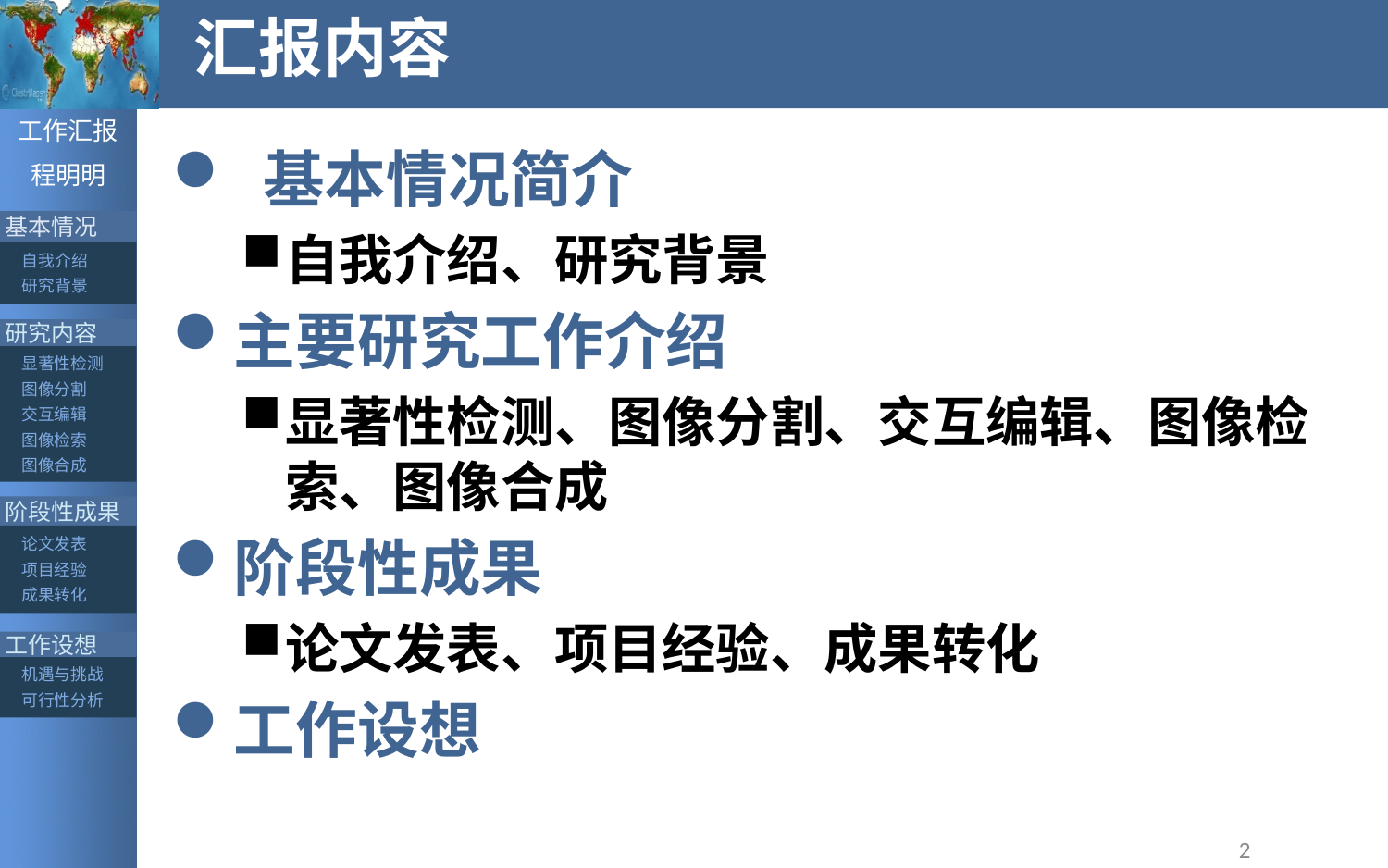

# 汇报内容

 基本情况简介
自我介绍、研究背景
主要研究工作介绍
显著性检测、图像分割、交互编辑、图像检索、图像合成
阶段性成果
论文发表、项目经验、成果转化
工作设想

2